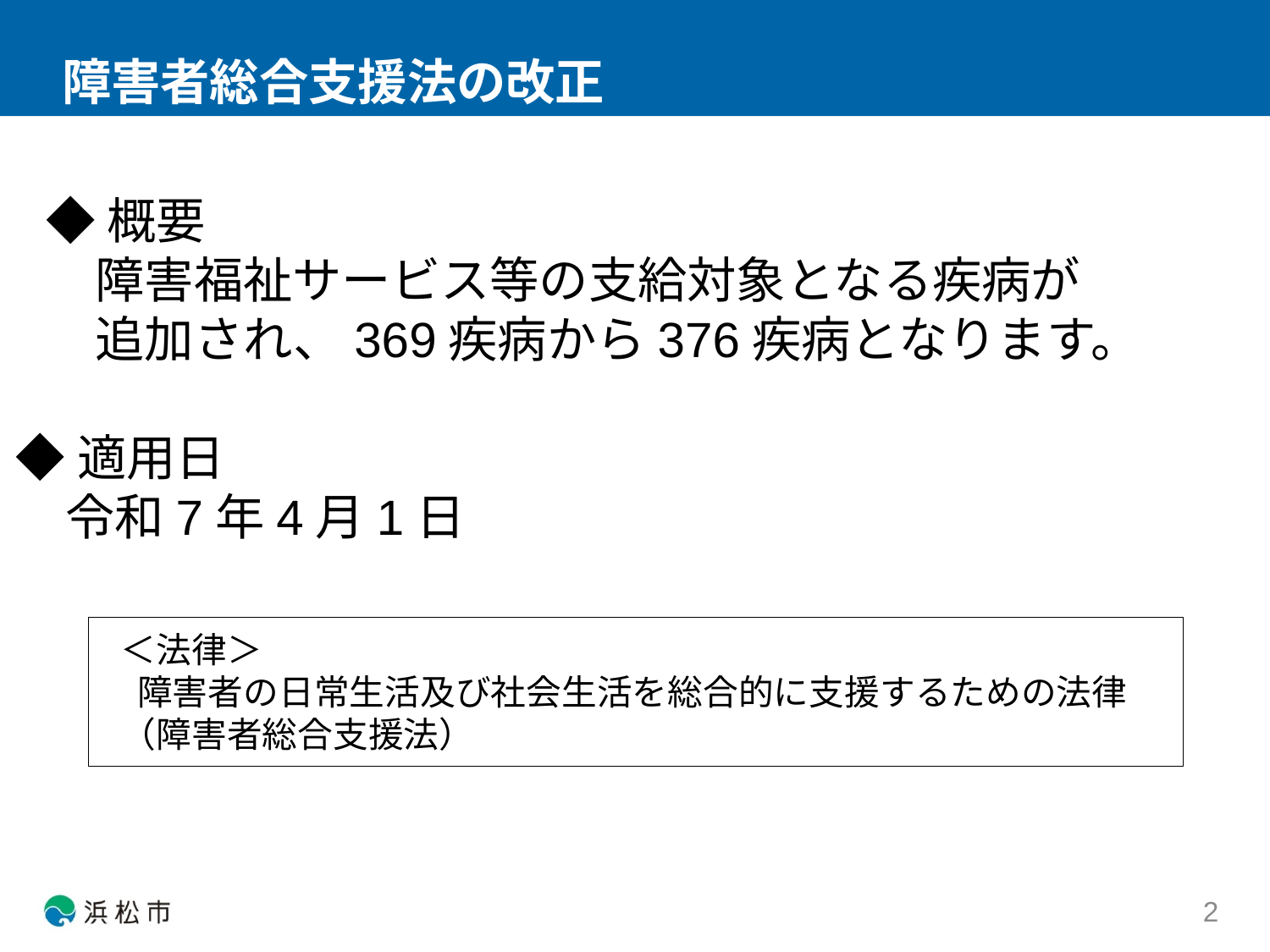

# 障害者総合支援法の改正
◆概要
　障害福祉サービス等の支給対象となる疾病が
　追加され、369疾病から376疾病となります。
◆適用日
　令和7年4月1日

＜法律＞
 障害者の日常生活及び社会生活を総合的に支援するための法律
（障害者総合支援法）
2